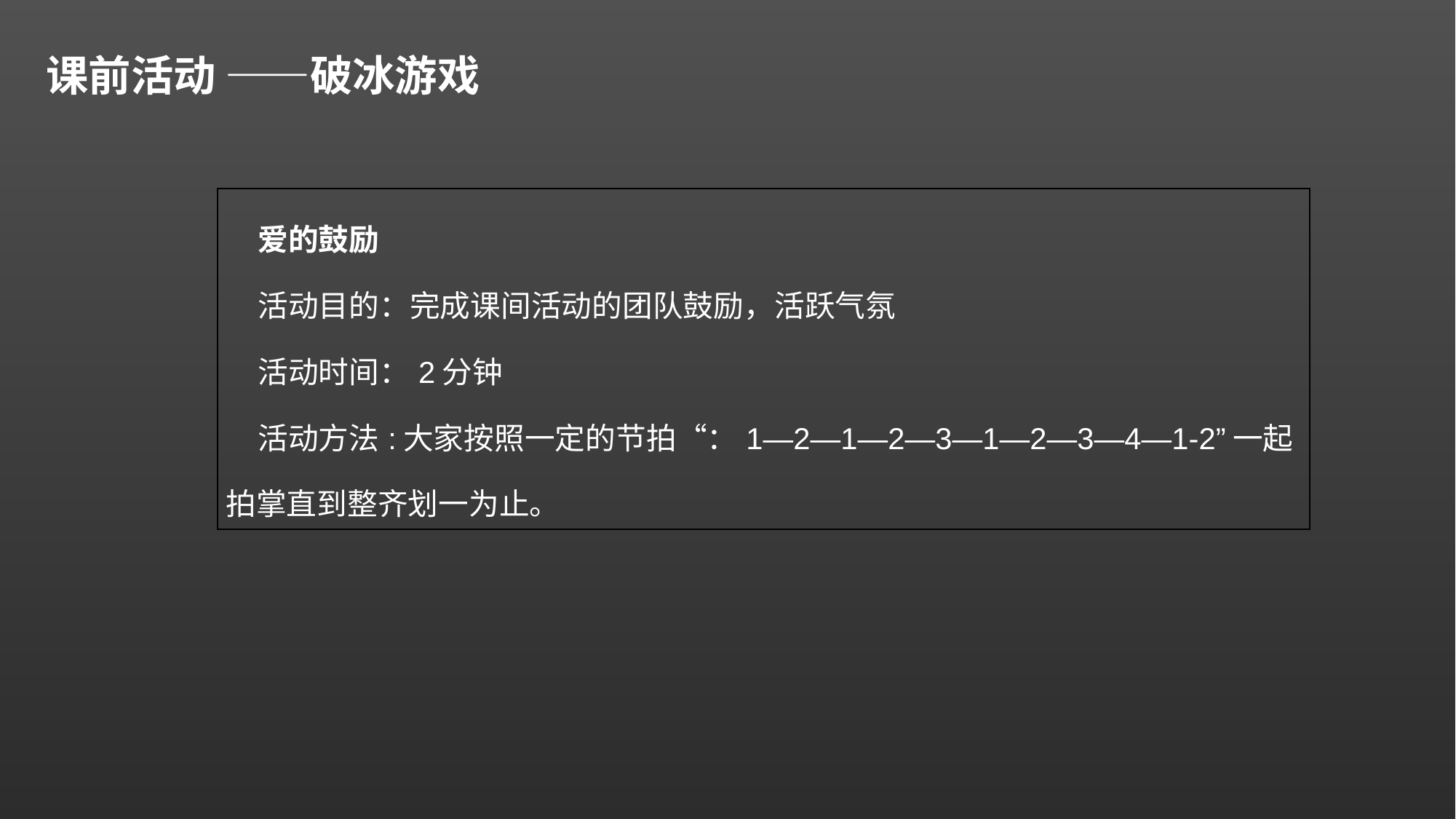

课前活动 ——破冰游戏
| 爱的鼓励 活动目的：完成课间活动的团队鼓励，活跃气氛 活动时间：2分钟 活动方法:大家按照一定的节拍“：1—2—1—2—3—1—2—3—4—1-2”一起拍掌直到整齐划一为止。 |
| --- |